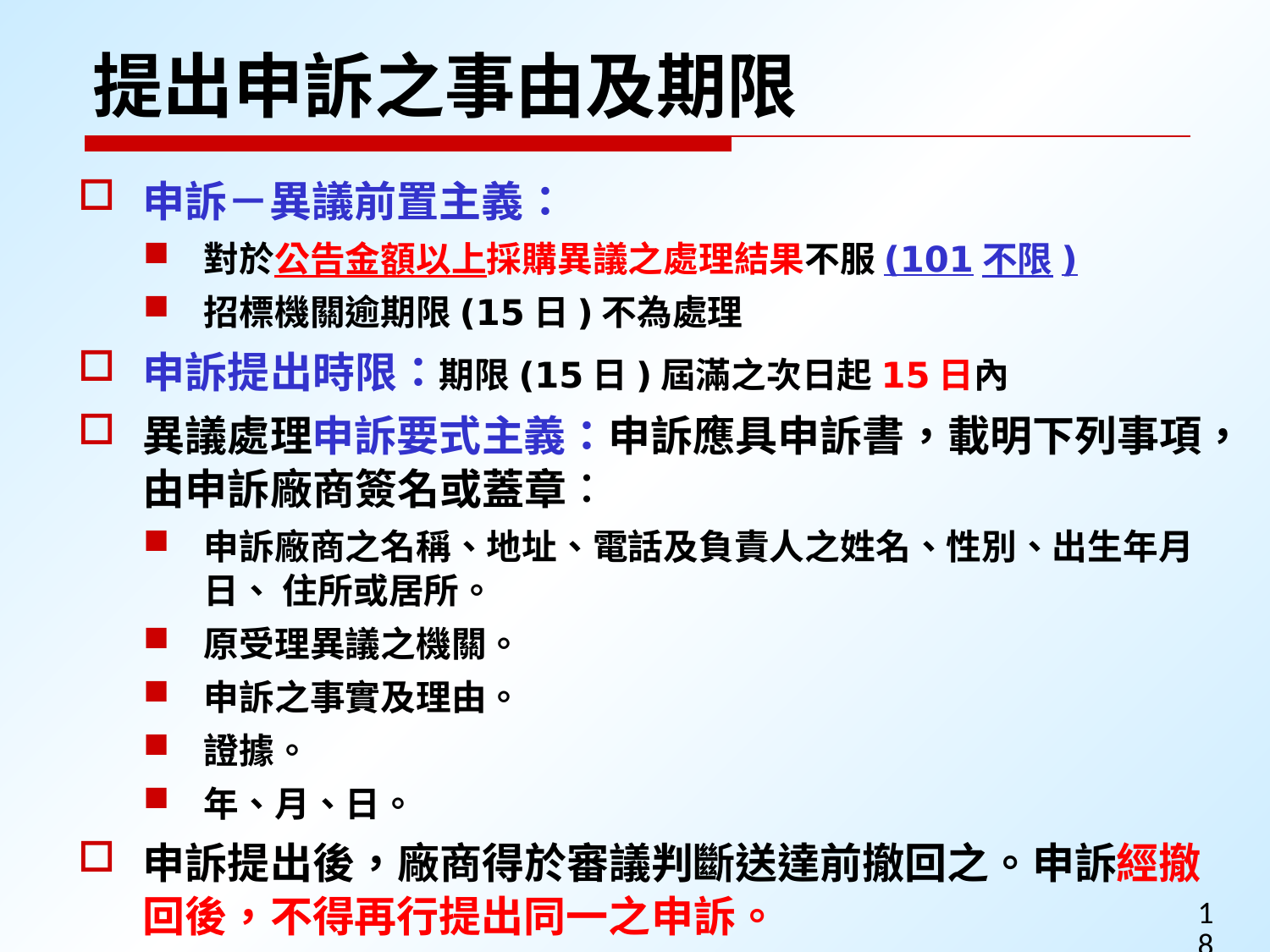

提出申訴之事由及期限
申訴－異議前置主義：
對於公告金額以上採購異議之處理結果不服(101不限)
招標機關逾期限(15日)不為處理
申訴提出時限：期限(15日)屆滿之次日起15日內
異議處理申訴要式主義：申訴應具申訴書，載明下列事項，由申訴廠商簽名或蓋章︰
申訴廠商之名稱、地址、電話及負責人之姓名、性別、出生年月日、 住所或居所。
原受理異議之機關。
申訴之事實及理由。
證據。
年、月、日。
申訴提出後，廠商得於審議判斷送達前撤回之。申訴經撤回後，不得再行提出同一之申訴。